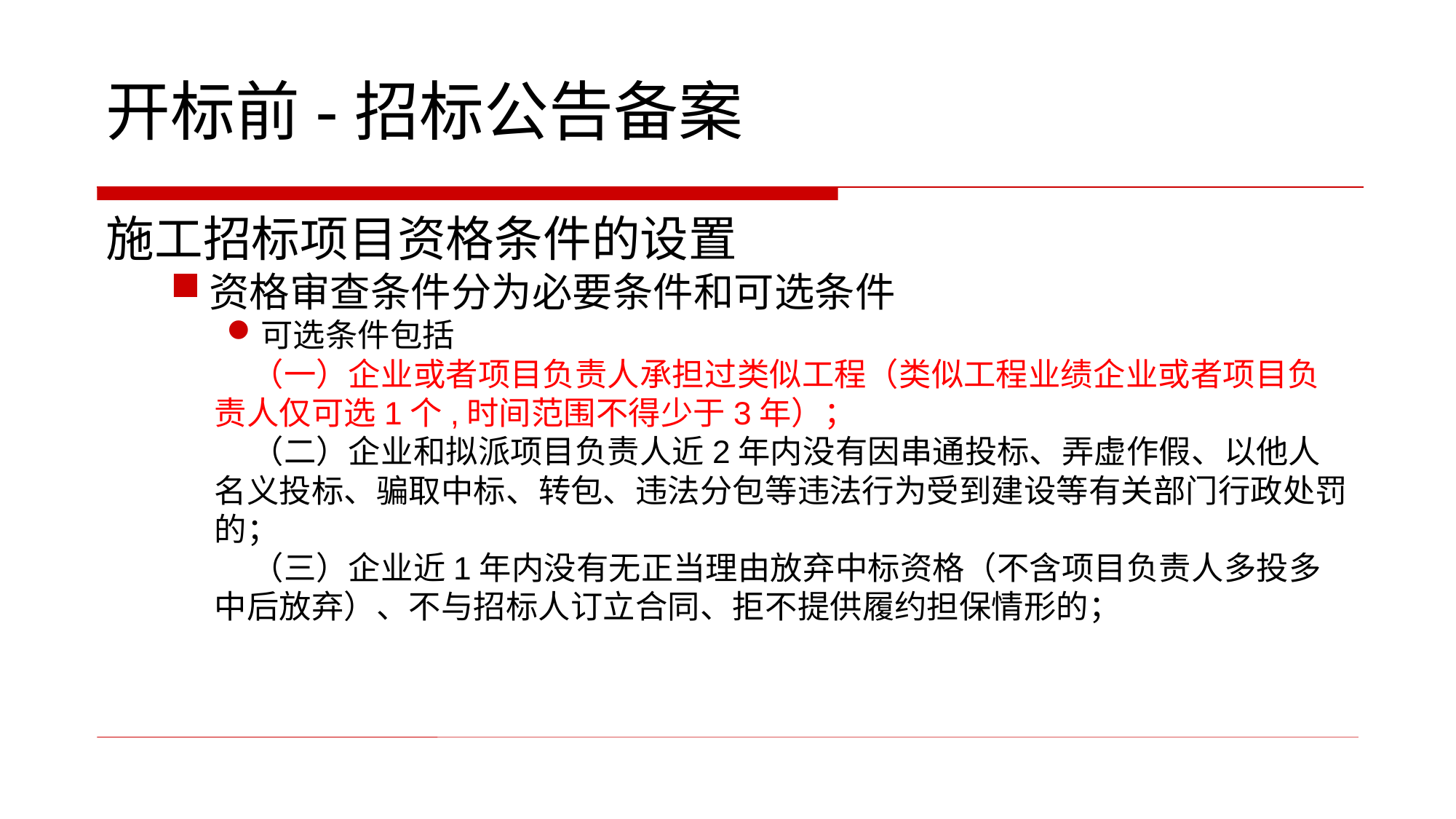

开标前-招标公告备案
施工招标项目资格条件的设置
资格审查条件分为必要条件和可选条件
可选条件包括
    （一）企业或者项目负责人承担过类似工程（类似工程业绩企业或者项目负责人仅可选1个,时间范围不得少于3年）；
    （二）企业和拟派项目负责人近2年内没有因串通投标、弄虚作假、以他人名义投标、骗取中标、转包、违法分包等违法行为受到建设等有关部门行政处罚的；
    （三）企业近1年内没有无正当理由放弃中标资格（不含项目负责人多投多中后放弃）、不与招标人订立合同、拒不提供履约担保情形的；